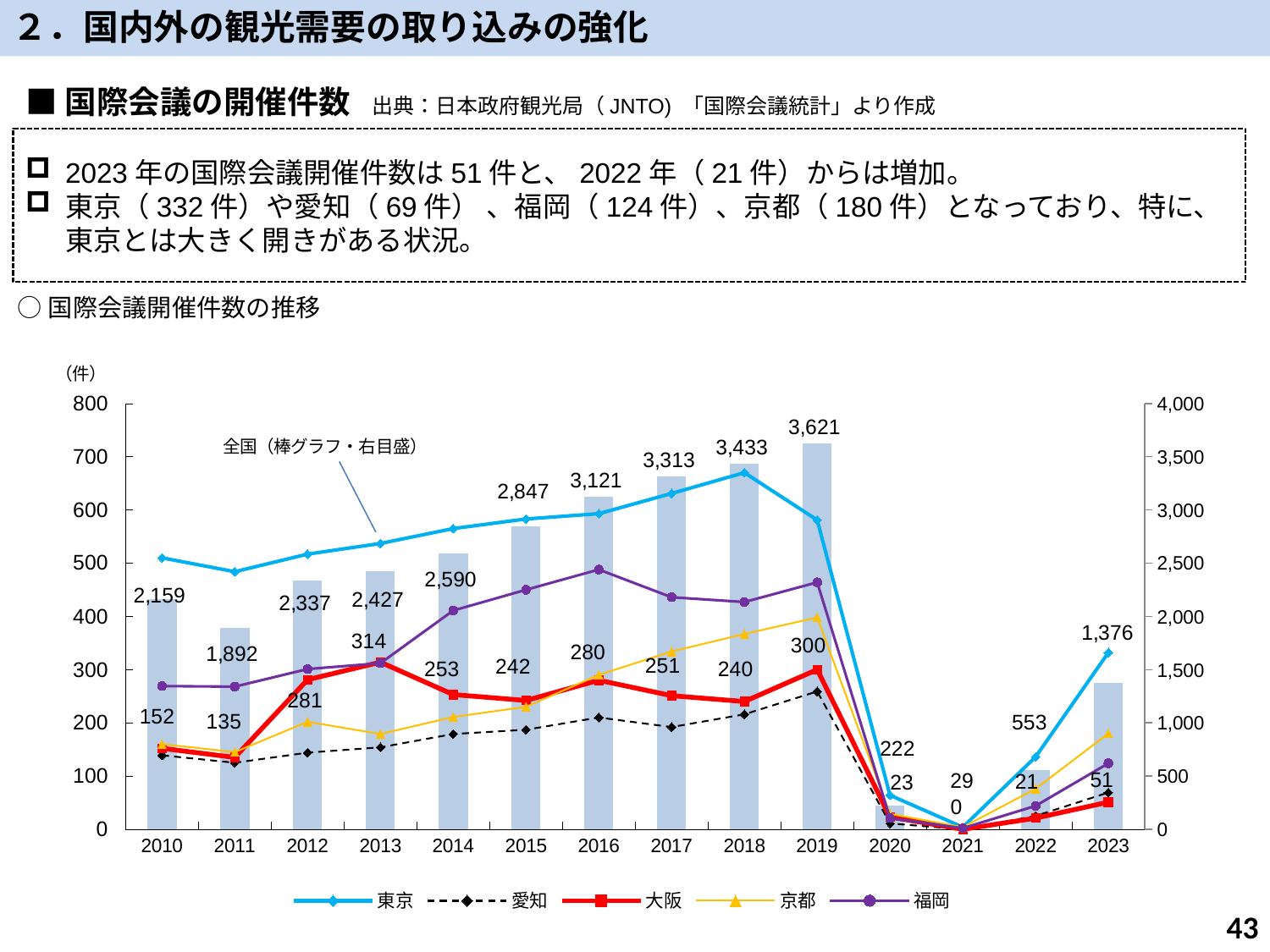

２．国内外の観光需要の取り込みの強化
■国際会議の開催件数　出典：日本政府観光局（JNTO) 「国際会議統計」より作成
2023年の国際会議開催件数は51件と、2022年（21件）からは増加。
東京（332件）や愛知（69件） 、福岡（124件）、京都（180件）となっており、特に、東京とは大きく開きがある状況。
○国際会議開催件数の推移

### Chart

| Category | 全国 | 東京 | 愛知 | 大阪 | 京都 | 福岡 |
|---|---|---|---|---|---|---|
| 2010 | 2159.0 | 510.0 | 139.0 | 152.0 | 160.0 | 269.0 |
| 2011 | 1892.0 | 484.0 | 125.0 | 135.0 | 145.0 | 268.0 |
| 2012 | 2337.0 | 517.0 | 144.0 | 281.0 | 202.0 | 301.0 |
| 2013 | 2427.0 | 537.0 | 154.0 | 314.0 | 179.0 | 312.0 |
| 2014 | 2590.0 | 565.0 | 179.0 | 253.0 | 211.0 | 411.0 |
| 2015 | 2847.0 | 583.0 | 187.0 | 242.0 | 230.0 | 450.0 |
| 2016 | 3121.0 | 593.0 | 210.0 | 280.0 | 290.0 | 488.0 |
| 2017 | 3313.0 | 631.0 | 192.0 | 251.0 | 334.0 | 436.0 |
| 2018 | 3433.0 | 670.0 | 216.0 | 240.0 | 367.0 | 427.0 |
| 2019 | 3621.0 | 581.0 | 259.0 | 300.0 | 398.0 | 464.0 |
| 2020 | 222.0 | 64.0 | 11.0 | 23.0 | 29.0 | 21.0 |
| 2021 | 29.0 | 4.0 | 0.0 | 0.0 | 4.0 | 2.0 |
| 2022 | 553.0 | 136.0 | 25.0 | 21.0 | 76.0 | 44.0 |
| 2023 | 1376.0 | 332.0 | 69.0 | 51.0 | 180.0 | 124.0 |
43